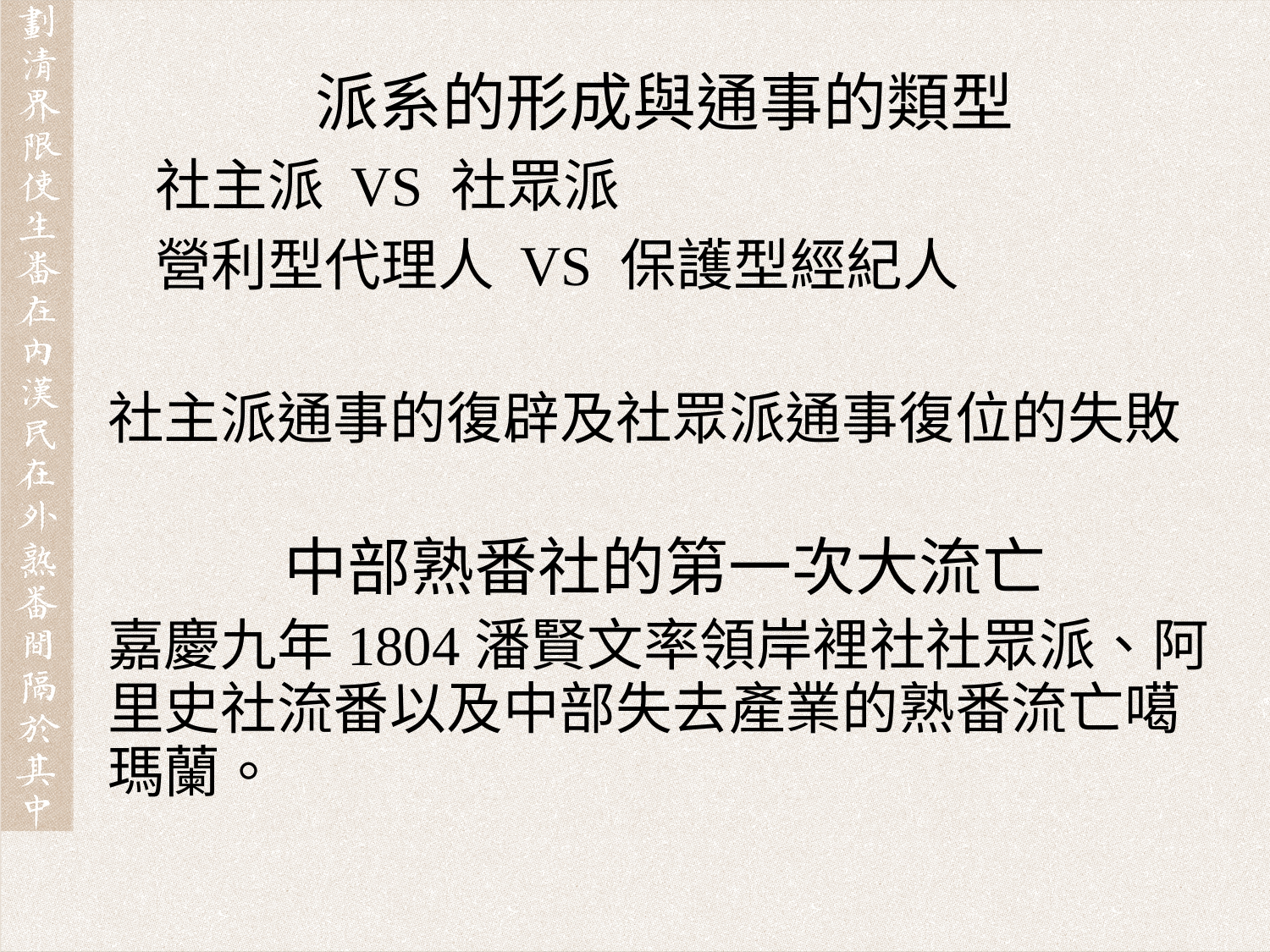

派系的形成與通事的類型
	社主派 VS 社眾派
	營利型代理人 VS 保護型經紀人

社主派通事的復辟及社眾派通事復位的失敗

中部熟番社的第一次大流亡
嘉慶九年1804潘賢文率領岸裡社社眾派、阿里史社流番以及中部失去產業的熟番流亡噶瑪蘭。